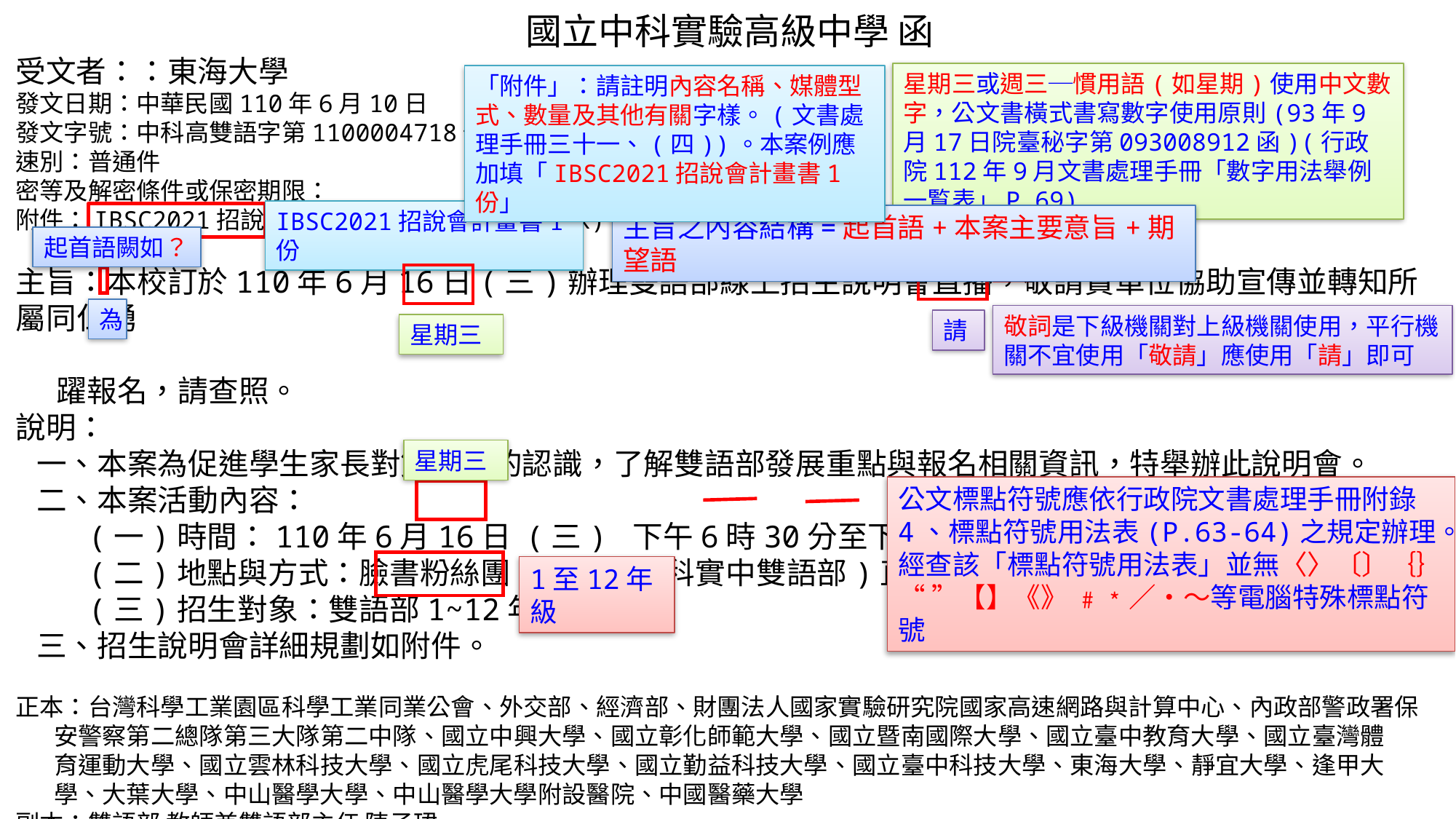

國立中科實驗高級中學 函
受文者：：東海大學
發文日期：中華民國110年6月10日
發文字號：中科高雙語字第1100004718號
速別：普通件
密等及解密條件或保密期限：
附件：IBSC2021招說會 (1100004718-0-0.docx)

主旨：本校訂於110年6月16日(三)辦理雙語部線上招生說明會直播，敬請貴單位協助宣傳並轉知所屬同仁踴

     躍報名，請查照。
說明：
  一、本案為促進學生家長對雙語部的認識，了解雙語部發展重點與報名相關資訊，特舉辦此說明會。
  二、本案活動內容：
    (一)時間：110年6月16日 (三) 下午6時30分至下午8時00分。
    (二)地點與方式：臉書粉絲團(IBSC-中科實中雙語部)直播。
    (三)招生對象：雙語部1~12年級
  三、招生說明會詳細規劃如附件。

正本：台灣科學工業園區科學工業同業公會、外交部、經濟部、財團法人國家實驗研究院國家高速網路與計算中心、內政部警政署保
      安警察第二總隊第三大隊第二中隊、國立中興大學、國立彰化師範大學、國立暨南國際大學、國立臺中教育大學、國立臺灣體
      育運動大學、國立雲林科技大學、國立虎尾科技大學、國立勤益科技大學、國立臺中科技大學、東海大學、靜宜大學、逢甲大
      學、大葉大學、中山醫學大學、中山醫學大學附設醫院、中國醫藥大學
副本：雙語部 教師兼雙語部主任 陳子珺

星期三或週三─慣用語(如星期)使用中文數字，公文書橫式書寫數字使用原則(93年9月17日院臺秘字第093008912函)(行政院112年9月文書處理手冊「數字用法舉例一覧表」P.69)
「附件」：請註明內容名稱、媒體型式、數量及其他有關字樣。(文書處理手冊三十一、(四))。本案例應加填「IBSC2021招說會計畫書1份」
IBSC2021招說會計畫書1份

主旨之內容結構=起首語+本案主要意旨+期望語
起首語闕如？

為
敬詞是下級機關對上級機關使用，平行機關不宜使用「敬請」應使用「請」即可
請
星期三
星期三
公文標點符號應依行政院文書處理手冊附錄4、標點符號用法表(P.63-64)之規定辦理。經查該「標點符號用法表」並無〈〉〔〕｛｝“ ”【】《》 ﹟﹡／‧〜等電腦特殊標點符號

1至12年級